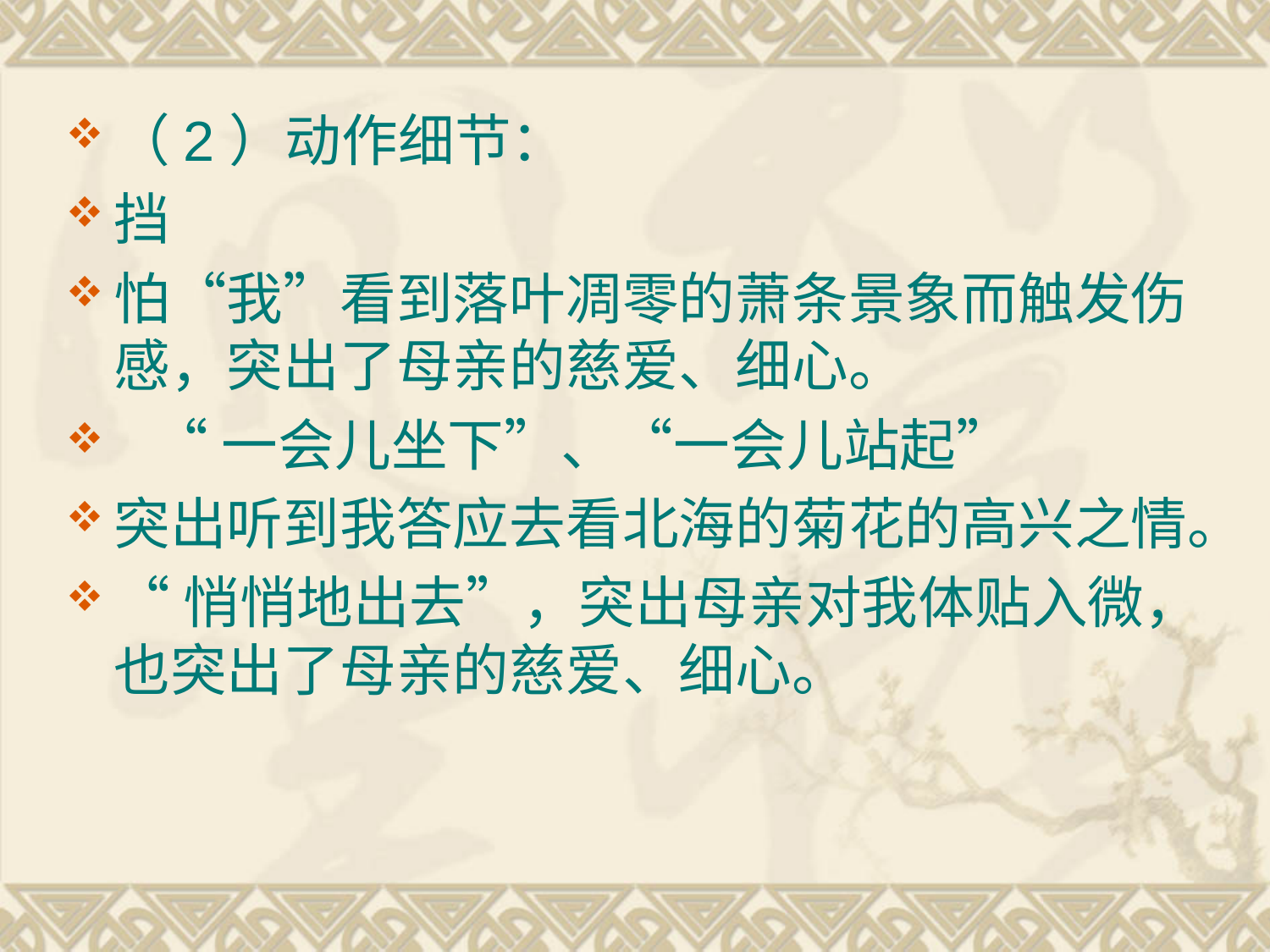

（2）动作细节：
挡
怕“我”看到落叶凋零的萧条景象而触发伤感，突出了母亲的慈爱、细心。
   “一会儿坐下”、“一会儿站起”
突出听到我答应去看北海的菊花的高兴之情。
“悄悄地出去”，突出母亲对我体贴入微，也突出了母亲的慈爱、细心。